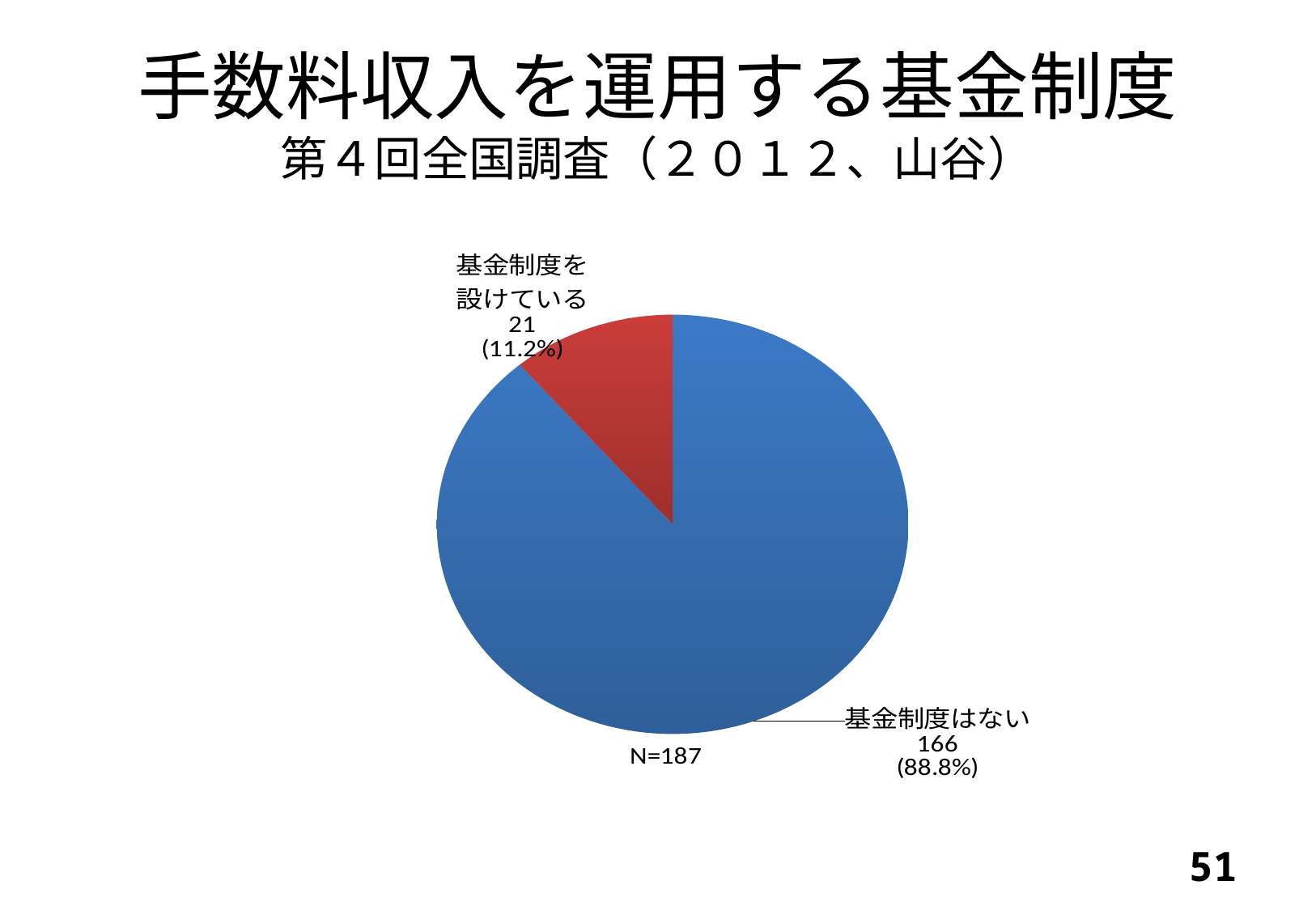

# 手数料収入を運用する基金制度 第４回全国調査（２０１２、山谷）

### Chart: N=187

| Category | 件数 |
|---|---|
| 基金制度はない | 166.0 |
| 基金制度を設けている | 21.0 |
51